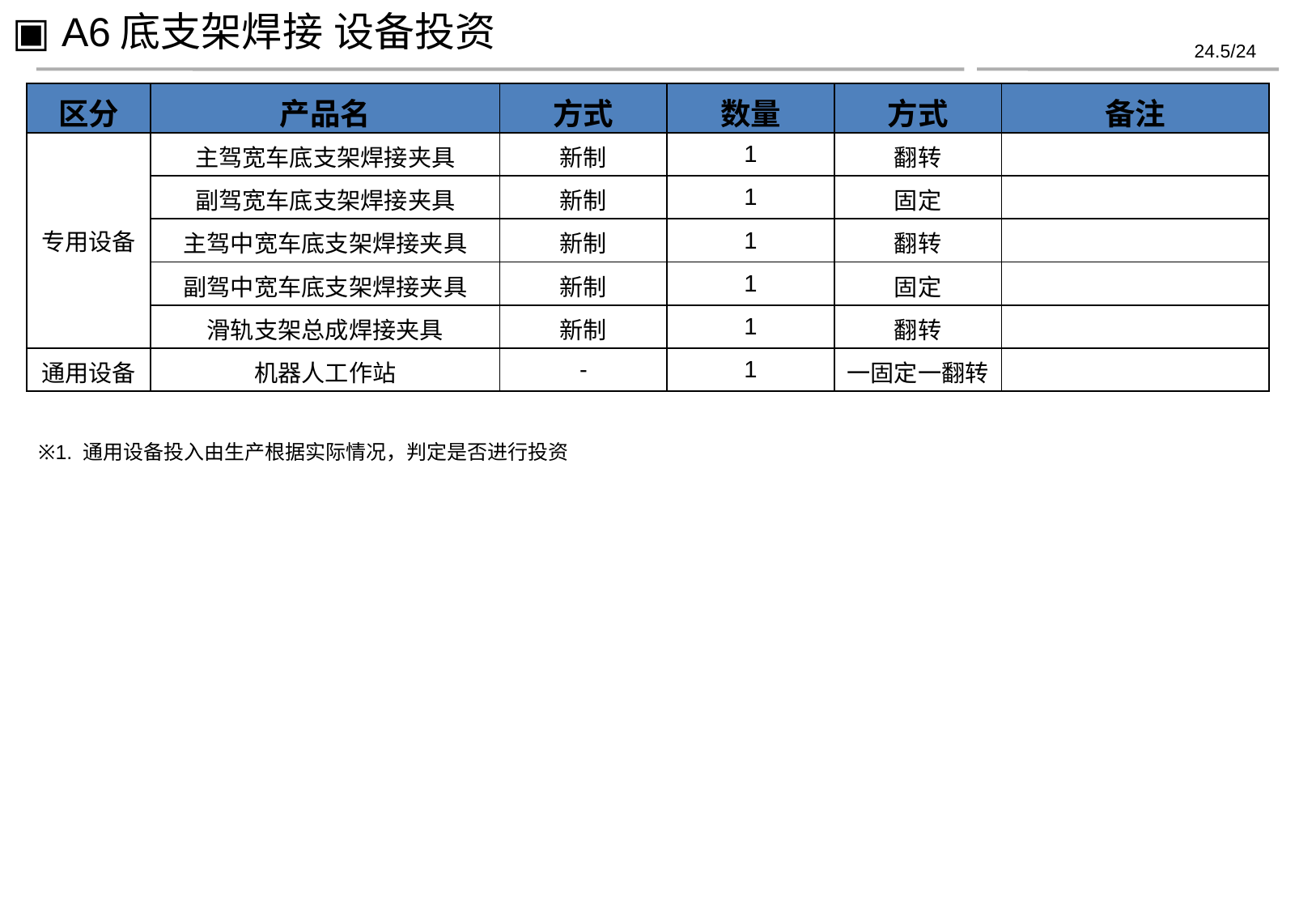

▣ A6底支架焊接 设备投资
| 区分 | 产品名 | 方式 | 数量 | 方式 | 备注 |
| --- | --- | --- | --- | --- | --- |
| 专用设备 | 主驾宽车底支架焊接夹具 | 新制 | 1 | 翻转 |  |
|  | 副驾宽车底支架焊接夹具 | 新制 | 1 | 固定 |  |
| 2 | 主驾中宽车底支架焊接夹具 | 新制 | 1 | 翻转 |  |
|  | 副驾中宽车底支架焊接夹具 | 新制 | 1 | 固定 |  |
| 3 | 滑轨支架总成焊接夹具 | 新制 | 1 | 翻转 |  |
| 通用设备 | 机器人工作站 | - | 1 | 一固定一翻转 |  |
※1. 通用设备投入由生产根据实际情况，判定是否进行投资